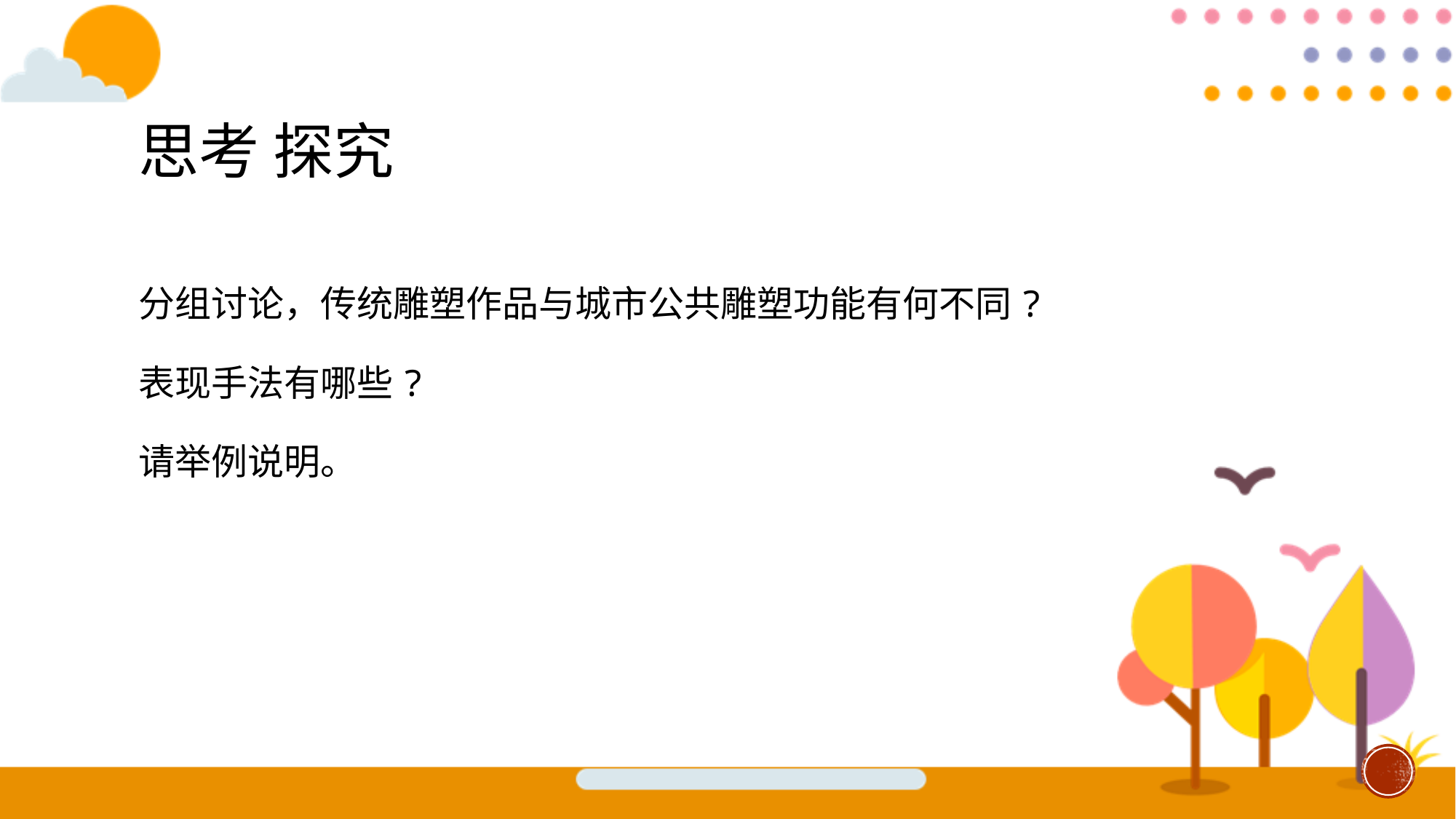

# 思考 探究
分组讨论，传统雕塑作品与城市公共雕塑功能有何不同?
表现手法有哪些?
请举例说明。